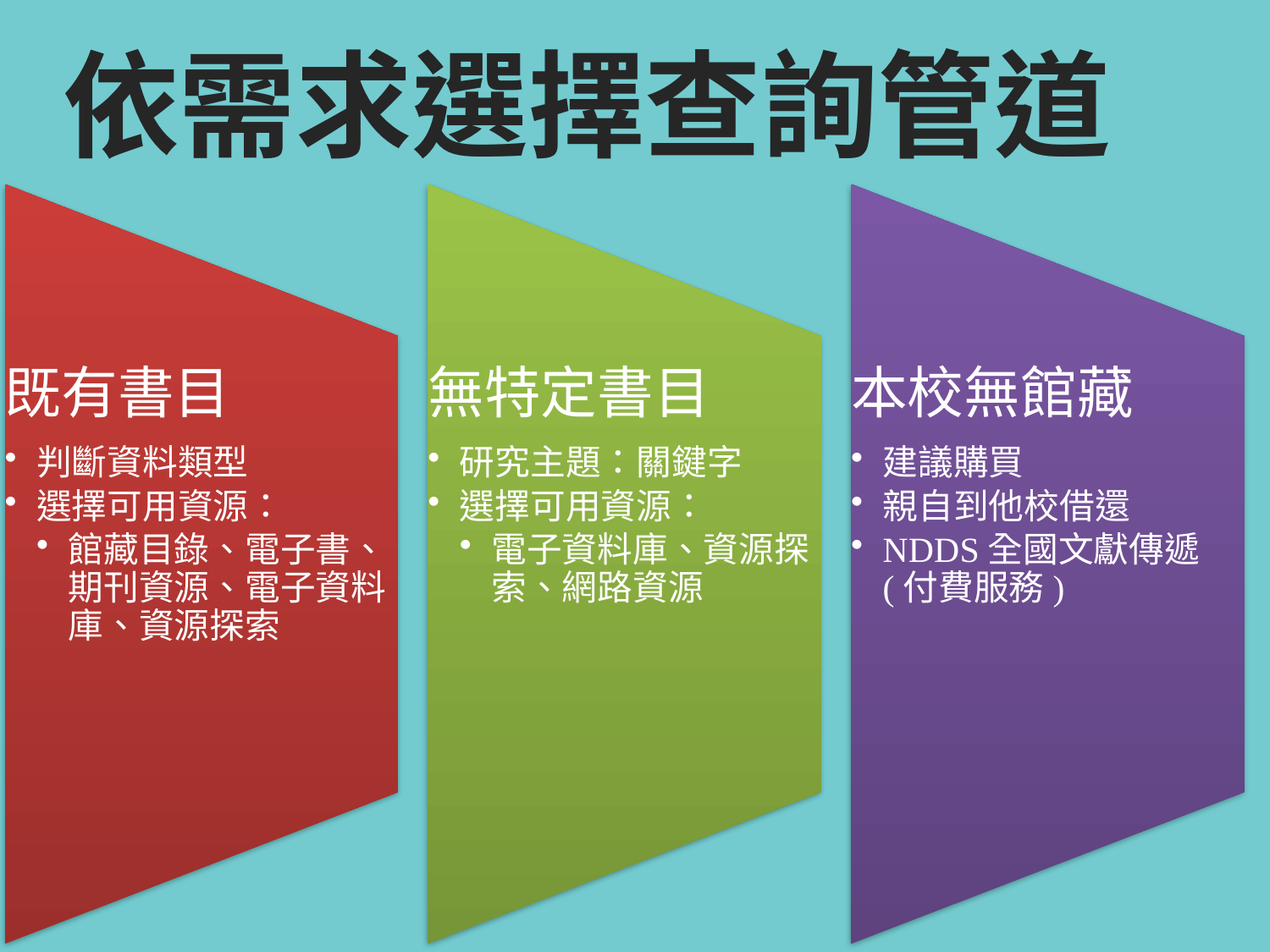

依需求選擇查詢管道
既有書目
判斷資料類型
選擇可用資源：
館藏目錄、電子書、期刊資源、電子資料庫、資源探索
無特定書目
研究主題：關鍵字
選擇可用資源：
電子資料庫、資源探索、網路資源
本校無館藏
建議購買
親自到他校借還
NDDS全國文獻傳遞(付費服務)